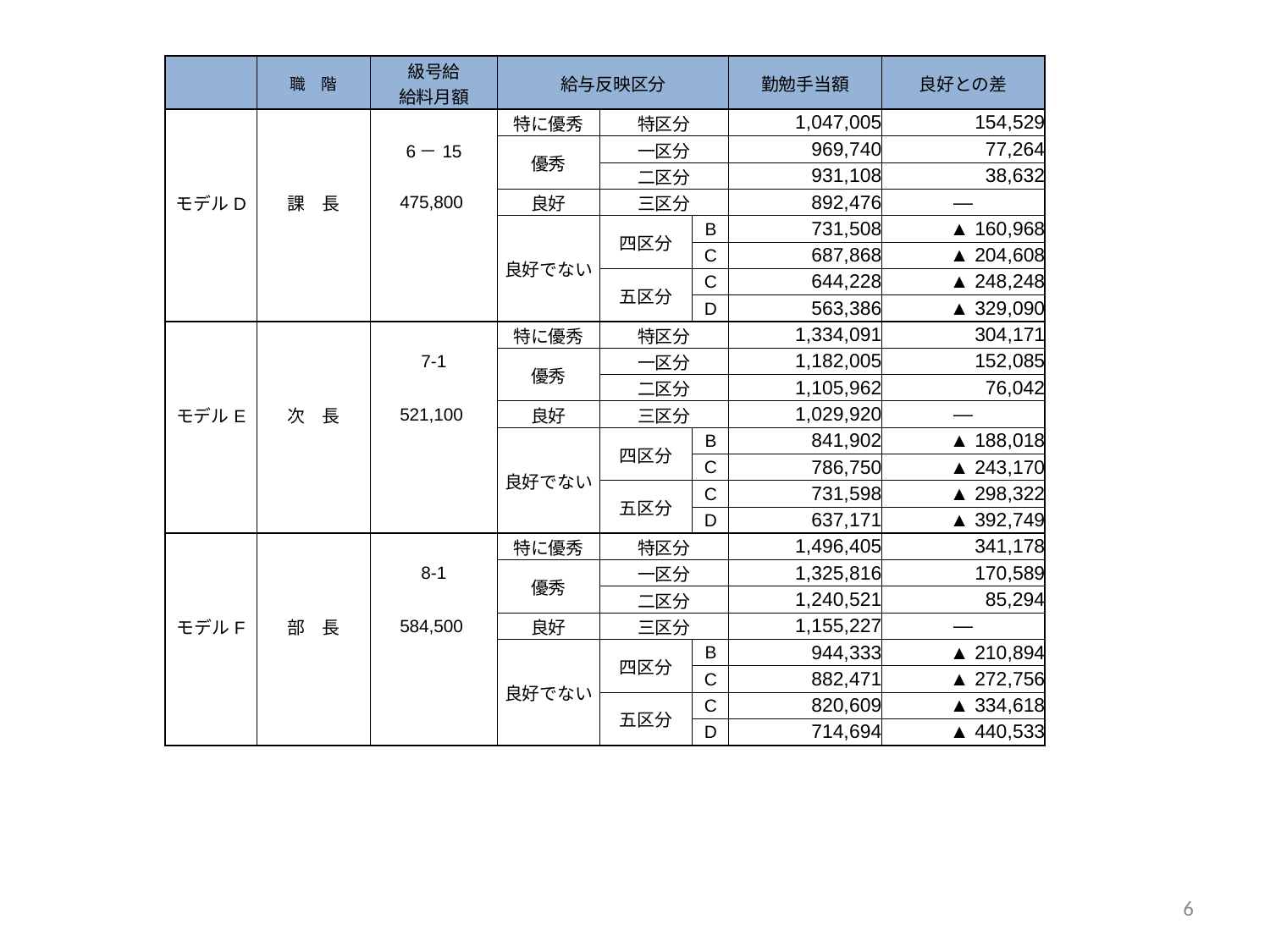

|  | 職　階 | 級号給 給料月額 | 給与反映区分 |  |  | 勤勉手当額 | 良好との差 |
| --- | --- | --- | --- | --- | --- | --- | --- |
|  |  |  | 特に優秀 | 特区分 |  | 1,047,005 | 154,529 |
|  |  | 6－15 | 優秀 | 一区分 |  | 969,740 | 77,264 |
|  |  |  |  | 二区分 |  | 931,108 | 38,632 |
| モデルD | 課　長 | 475,800 | 良好 | 三区分 |  | 892,476 | ― |
|  |  |  | 良好でない | 四区分 | B | 731,508 | ▲ 160,968 |
|  |  |  |  |  | C | 687,868 | ▲ 204,608 |
|  |  |  |  | 五区分 | C | 644,228 | ▲ 248,248 |
|  |  |  |  |  | D | 563,386 | ▲ 329,090 |
|  |  |  | 特に優秀 | 特区分 |  | 1,334,091 | 304,171 |
|  |  | 7-1 | 優秀 | 一区分 |  | 1,182,005 | 152,085 |
|  |  |  |  | 二区分 |  | 1,105,962 | 76,042 |
| モデルE | 次　長 | 521,100 | 良好 | 三区分 |  | 1,029,920 | ― |
|  |  |  | 良好でない | 四区分 | B | 841,902 | ▲ 188,018 |
|  |  |  |  |  | C | 786,750 | ▲ 243,170 |
|  |  |  |  | 五区分 | C | 731,598 | ▲ 298,322 |
|  |  |  |  |  | D | 637,171 | ▲ 392,749 |
|  |  |  | 特に優秀 | 特区分 |  | 1,496,405 | 341,178 |
|  |  | 8-1 | 優秀 | 一区分 |  | 1,325,816 | 170,589 |
|  |  |  |  | 二区分 |  | 1,240,521 | 85,294 |
| モデルF | 部　長 | 584,500 | 良好 | 三区分 |  | 1,155,227 | ― |
|  |  |  | 良好でない | 四区分 | B | 944,333 | ▲ 210,894 |
|  |  |  |  |  | C | 882,471 | ▲ 272,756 |
|  |  |  |  | 五区分 | C | 820,609 | ▲ 334,618 |
|  |  |  |  |  | D | 714,694 | ▲ 440,533 |
6